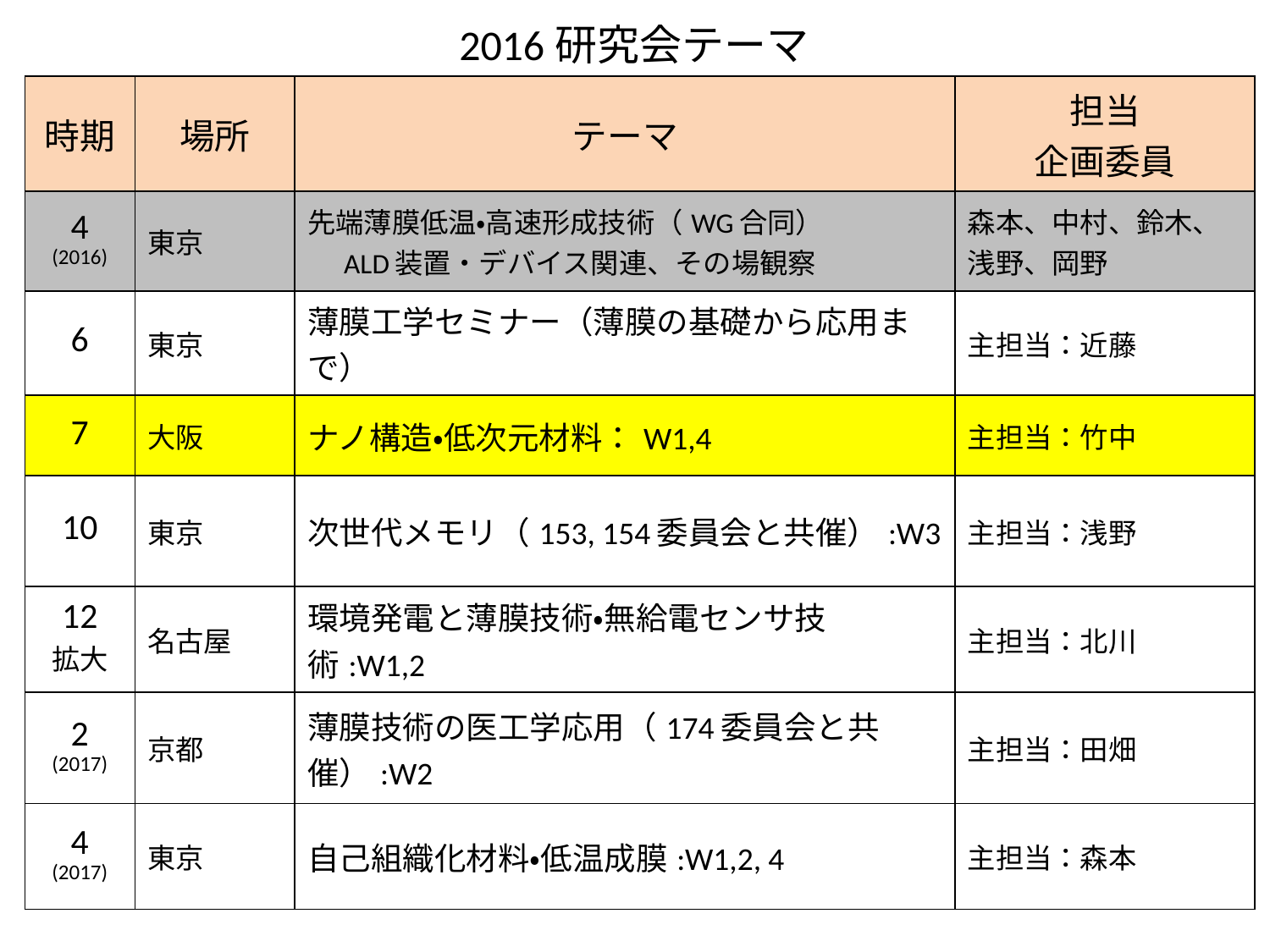

2016研究会テーマ
| 時期 | 場所 | テーマ | 担当 企画委員 |
| --- | --- | --- | --- |
| 4 (2016) | 東京 | 先端薄膜低温・高速形成技術（WG合同） 　ALD装置・デバイス関連、その場観察 | 森本、中村、鈴木、浅野、岡野 |
| 6 | 東京 | 薄膜工学セミナー（薄膜の基礎から応用まで） | 主担当：近藤 |
| 7 | 大阪 | ナノ構造・低次元材料：W1,4 | 主担当：竹中 |
| 10 | 東京 | 次世代メモリ（153, 154委員会と共催）:W3 | 主担当：浅野 |
| 12 拡大 | 名古屋 | 環境発電と薄膜技術・無給電センサ技術:W1,2 | 主担当：北川 |
| 2 (2017) | 京都 | 薄膜技術の医工学応用（174委員会と共催）:W2 | 主担当：田畑 |
| 4 (2017) | 東京 | 自己組織化材料・低温成膜:W1,2, 4 | 主担当：森本 |